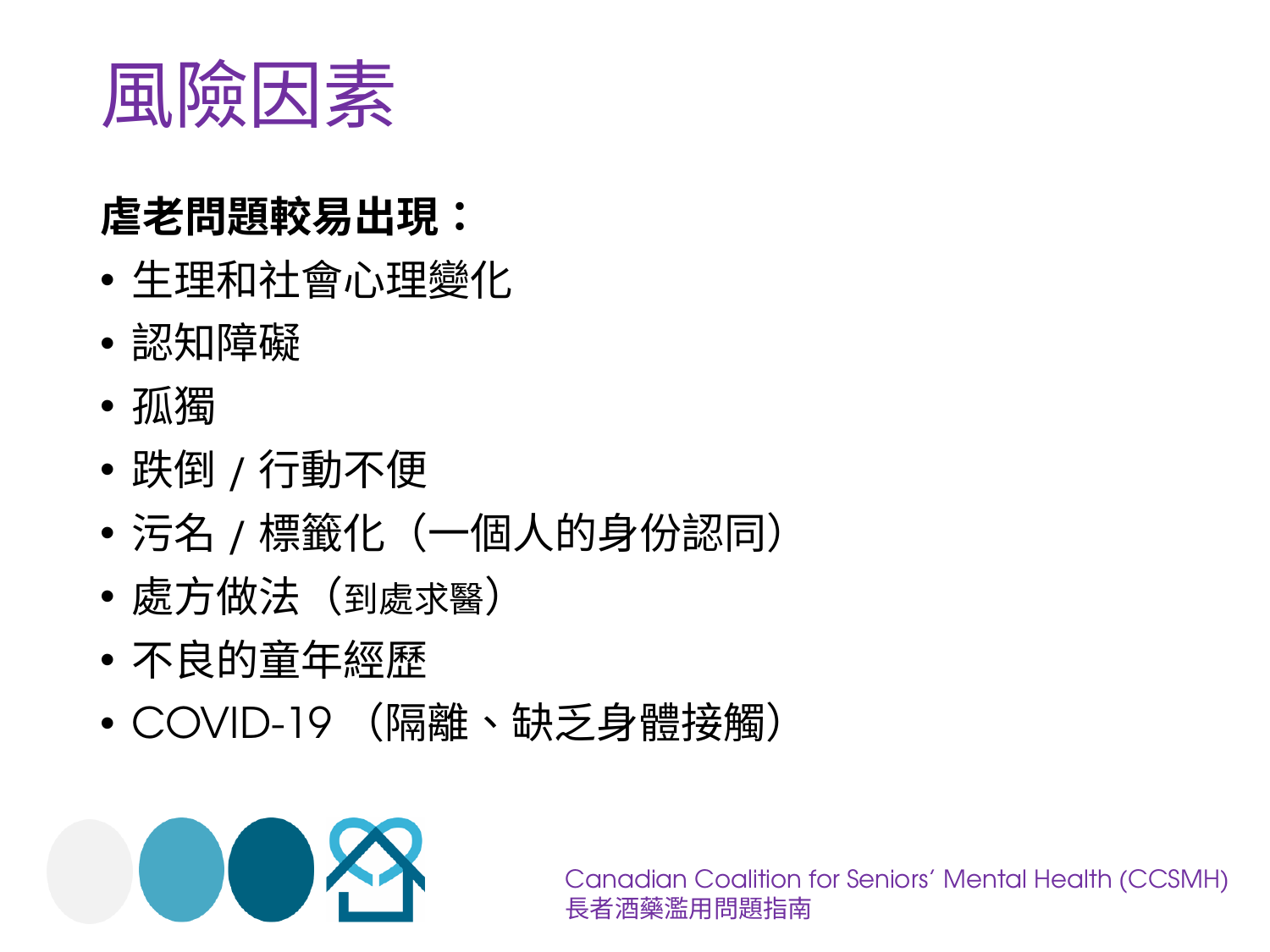

# 風險因素
虐老問題較易出現：
生理和社會心理變化
認知障礙
孤獨
跌倒/行動不便
污名/標籤化（一個人的身份認同）
處方做法（到處求醫）
不良的童年經歷
COVID-19（隔離、缺乏身體接觸）

Canadian Coalition for Seniors’ Mental Health (CCSMH)
長者酒藥濫用問題指南